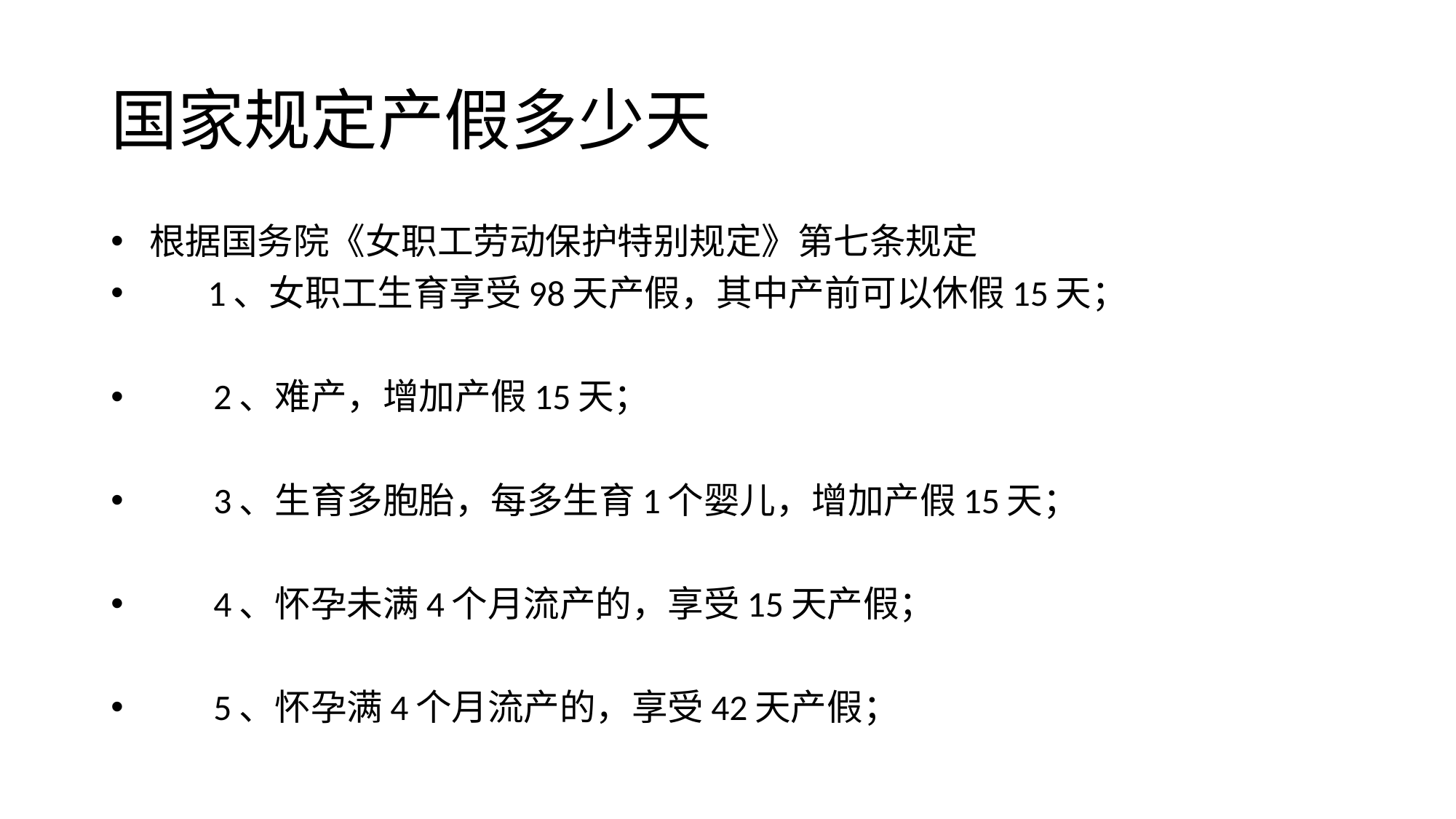

# 国家规定产假多少天
 根据国务院《女职工劳动保护特别规定》第七条规定
         1、女职工生育享受98天产假，其中产前可以休假15天；

　　2、难产，增加产假15天；

　　3、生育多胞胎，每多生育1个婴儿，增加产假15天；

　　4、怀孕未满4个月流产的，享受15天产假；

　　5、怀孕满4个月流产的，享受42天产假；